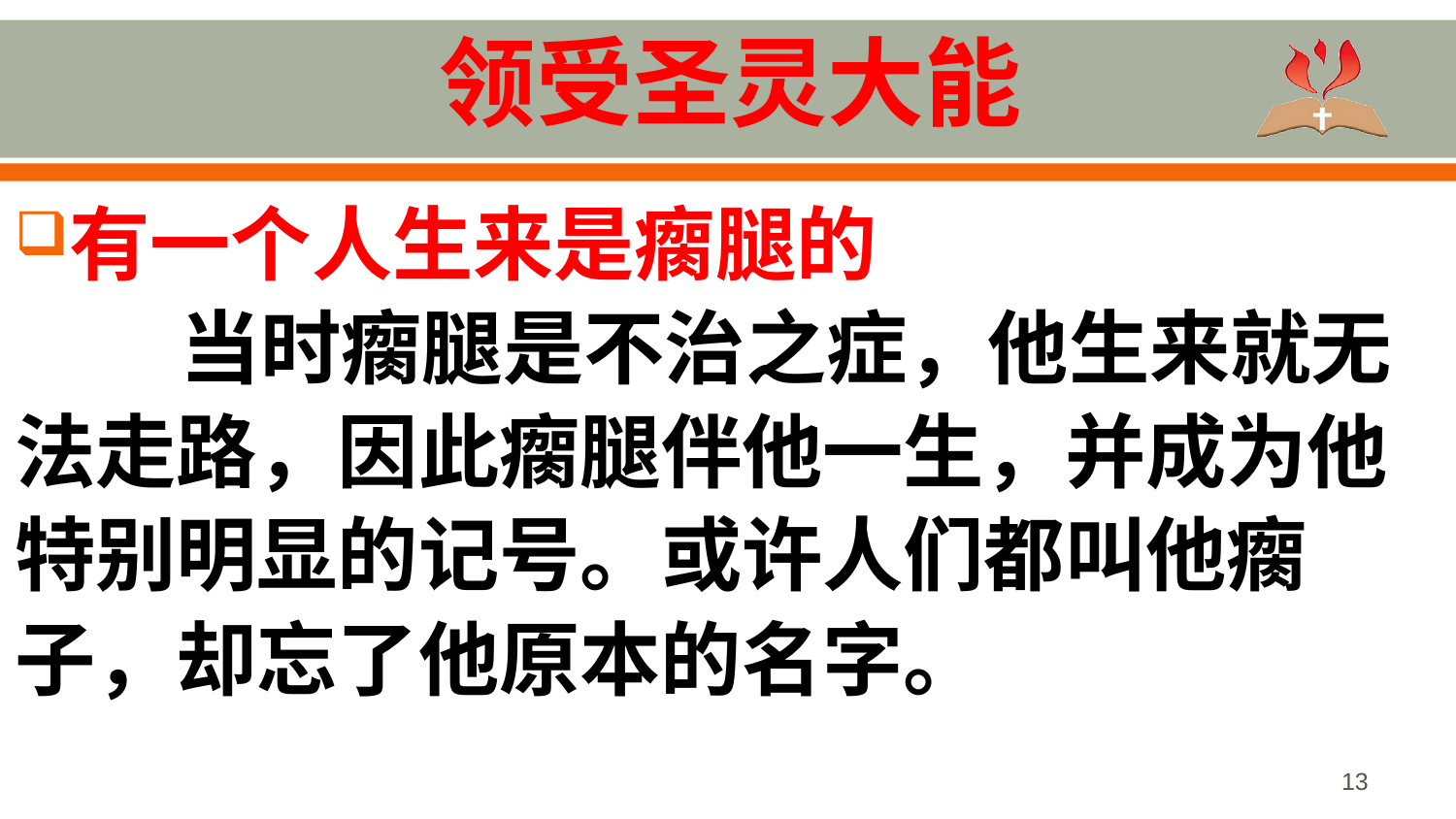

# 领受圣灵大能
有一个人生来是瘸腿的
                   当时瘸腿是不治之症，他生来就无法走路，因此瘸腿伴他一生，并成为他特别明显的记号。或许人们都叫他瘸子，却忘了他原本的名字。

13